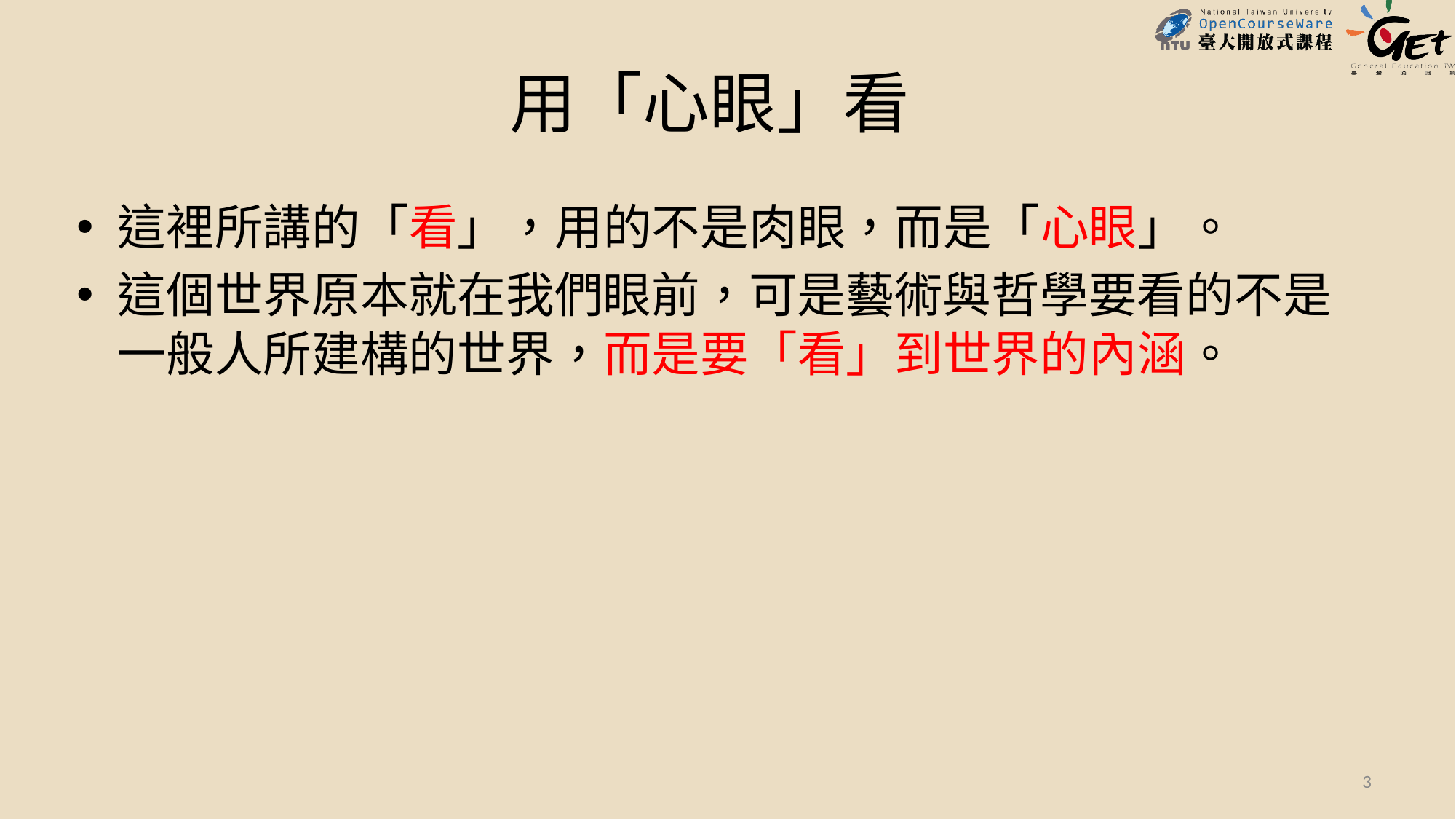

# 用「心眼」看
這裡所講的「看」，用的不是肉眼，而是「心眼」。
這個世界原本就在我們眼前，可是藝術與哲學要看的不是一般人所建構的世界，而是要「看」到世界的內涵。
3